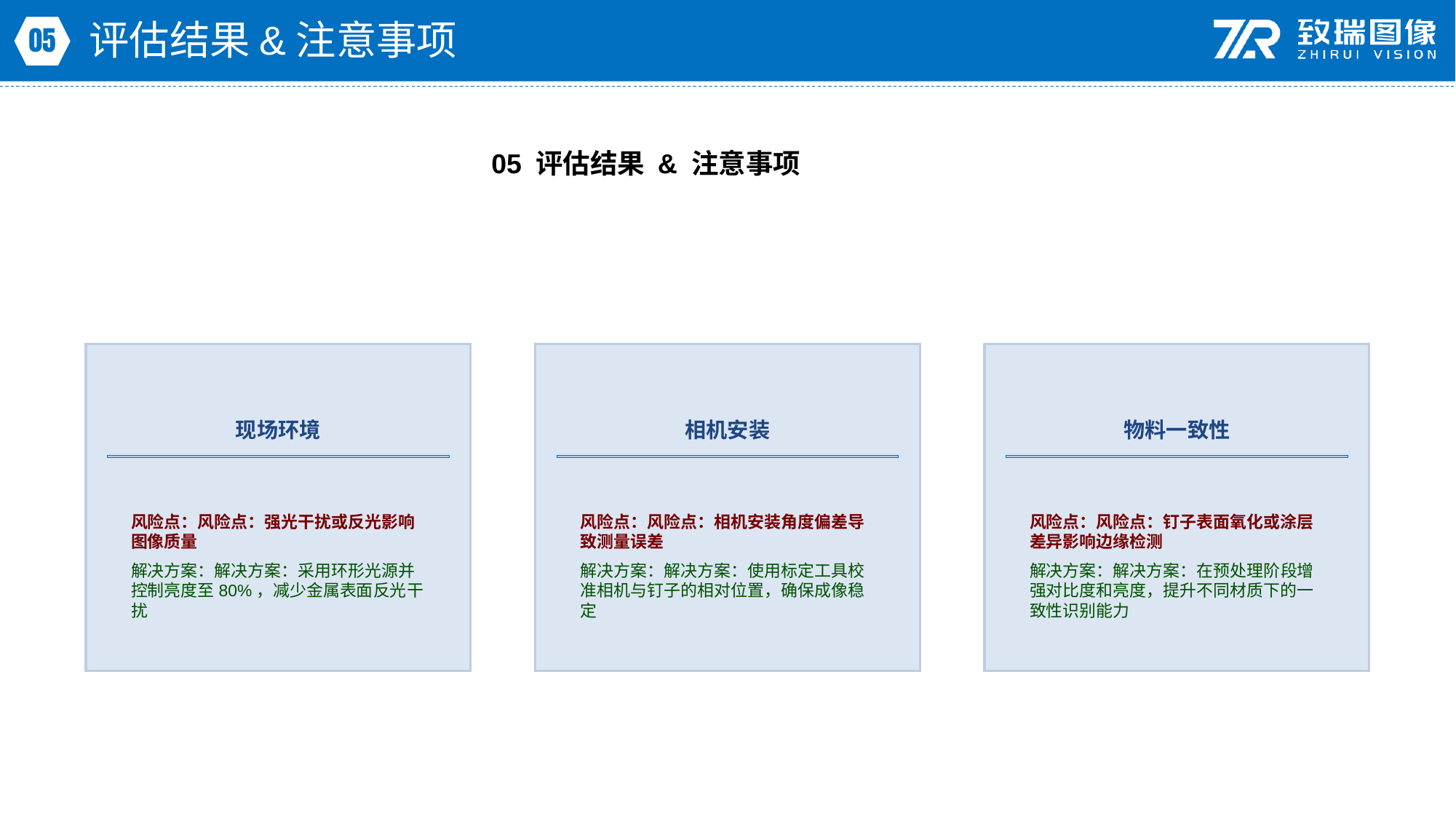

评估结果&注意事项
05

05 评估结果 & 注意事项

现场环境

相机安装

物料一致性

风险点：风险点：强光干扰或反光影响图像质量
解决方案：解决方案：采用环形光源并控制亮度至80%，减少金属表面反光干扰

风险点：风险点：相机安装角度偏差导致测量误差
解决方案：解决方案：使用标定工具校准相机与钉子的相对位置，确保成像稳定

风险点：风险点：钉子表面氧化或涂层差异影响边缘检测
解决方案：解决方案：在预处理阶段增强对比度和亮度，提升不同材质下的一致性识别能力